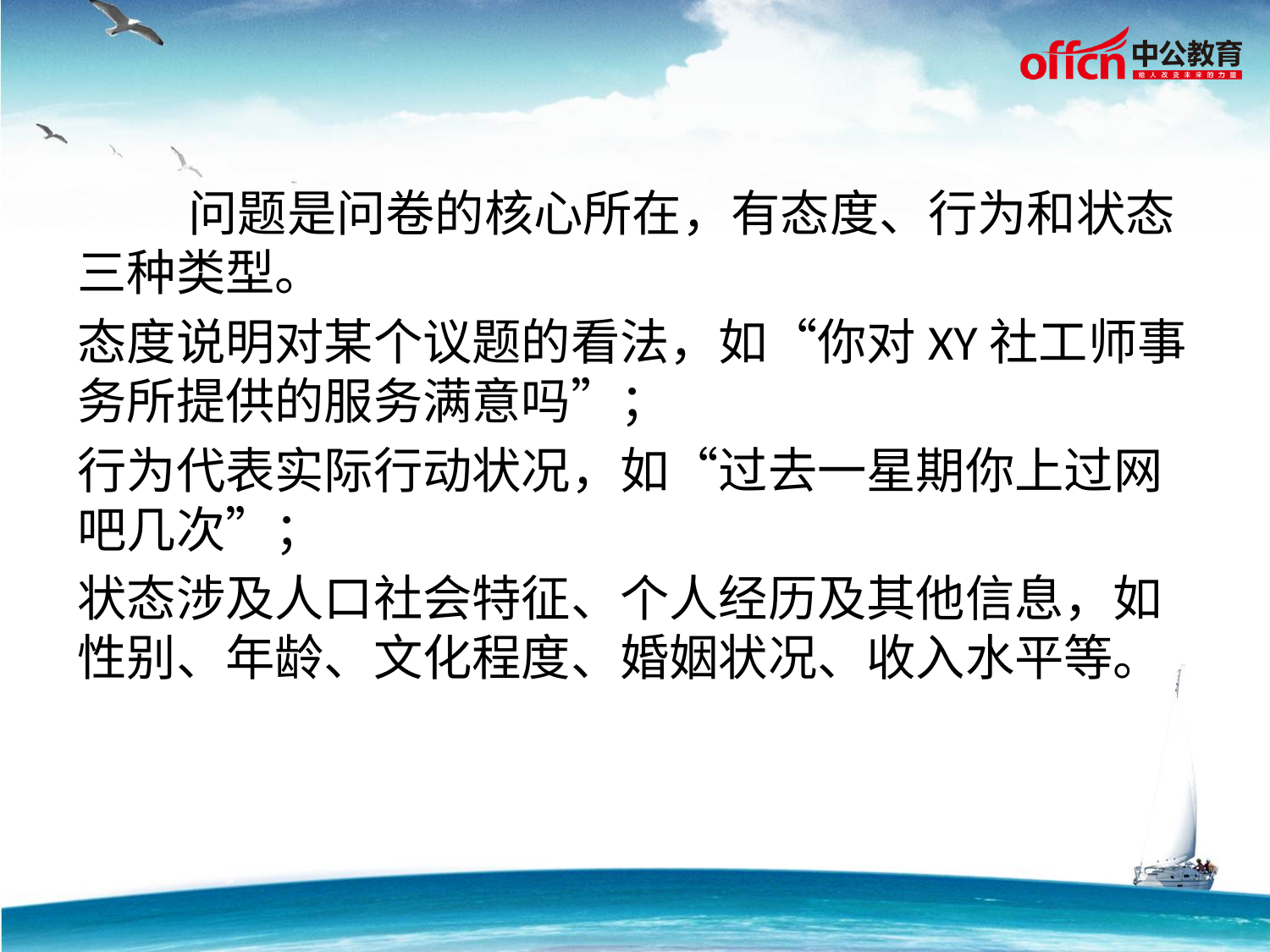

问题是问卷的核心所在，有态度、行为和状态三种类型。
态度说明对某个议题的看法，如“你对XY社工师事务所提供的服务满意吗”；
行为代表实际行动状况，如“过去一星期你上过网吧几次”；
状态涉及人口社会特征、个人经历及其他信息，如性别、年龄、文化程度、婚姻状况、收入水平等。